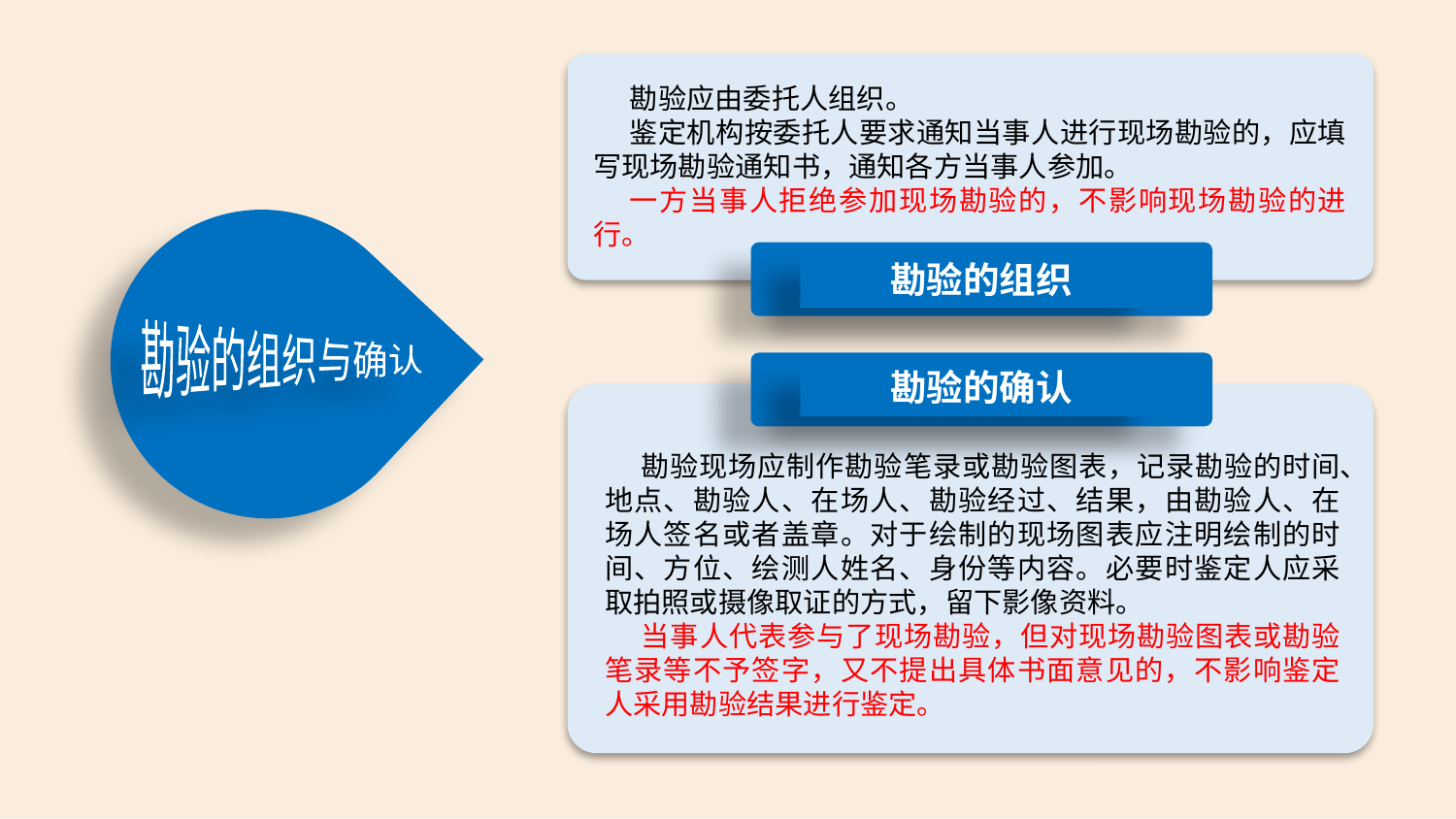

勘验应由委托人组织。
鉴定机构按委托人要求通知当事人进行现场勘验的，应填写现场勘验通知书，通知各方当事人参加。
一方当事人拒绝参加现场勘验的，不影响现场勘验的进行。

勘验的组织与确认

勘验的组织

勘验的确认

勘验现场应制作勘验笔录或勘验图表，记录勘验的时间、地点、勘验人、在场人、勘验经过、结果，由勘验人、在场人签名或者盖章。对于绘制的现场图表应注明绘制的时间、方位、绘测人姓名、身份等内容。必要时鉴定人应采取拍照或摄像取证的方式，留下影像资料。
当事人代表参与了现场勘验，但对现场勘验图表或勘验笔录等不予签字，又不提出具体书面意见的，不影响鉴定人采用勘验结果进行鉴定。